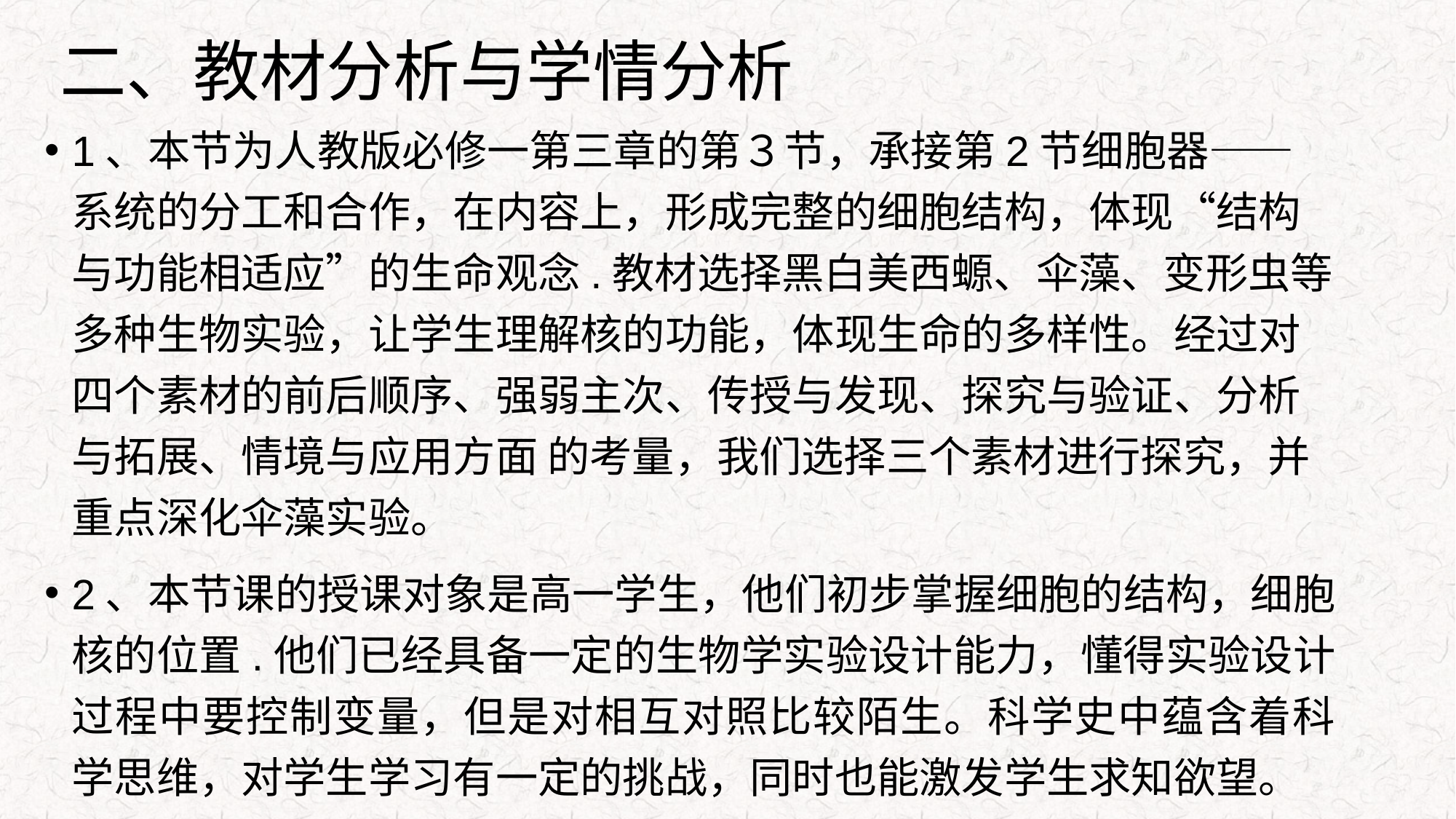

# 二、教材分析与学情分析
1、本节为人教版必修一第三章的第３节，承接第2节细胞器——系统的分工和合作，在内容上，形成完整的细胞结构，体现“结构与功能相适应”的生命观念.教材选择黑白美西螈、伞藻、变形虫等多种生物实验，让学生理解核的功能，体现生命的多样性。经过对四个素材的前后顺序、强弱主次、传授与发现、探究与验证、分析与拓展、情境与应用方面 的考量，我们选择三个素材进行探究，并重点深化伞藻实验。
2、本节课的授课对象是高一学生，他们初步掌握细胞的结构，细胞核的位置.他们已经具备一定的生物学实验设计能力，懂得实验设计过程中要控制变量，但是对相互对照比较陌生。科学史中蕴含着科学思维，对学生学习有一定的挑战，同时也能激发学生求知欲望。